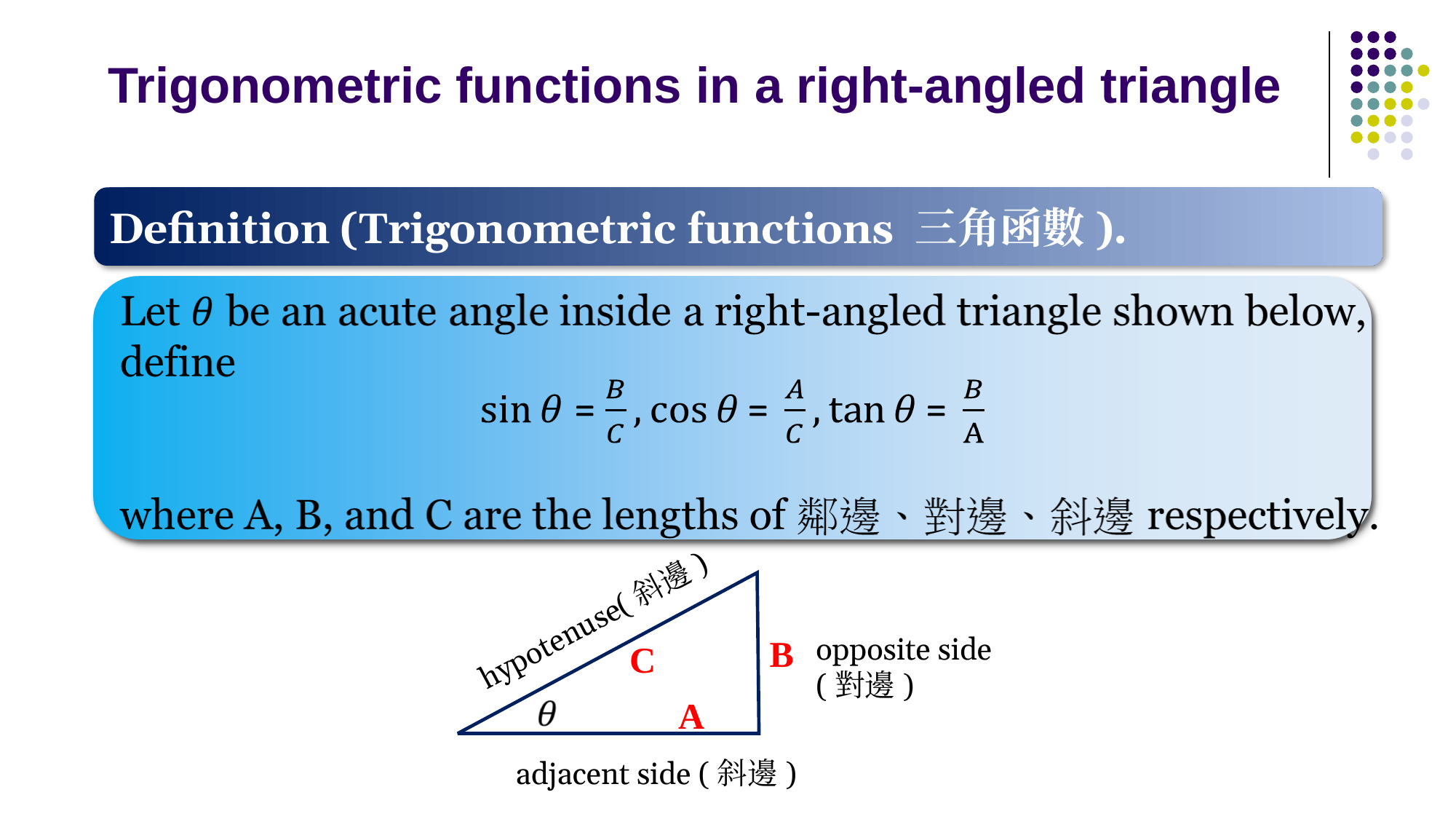

# Trigonometric functions in a right-angled triangle

Definition (Trigonometric functions 三角函數).

hypotenuse(斜邊)
opposite side
(對邊)
B
C
A

adjacent side (斜邊)